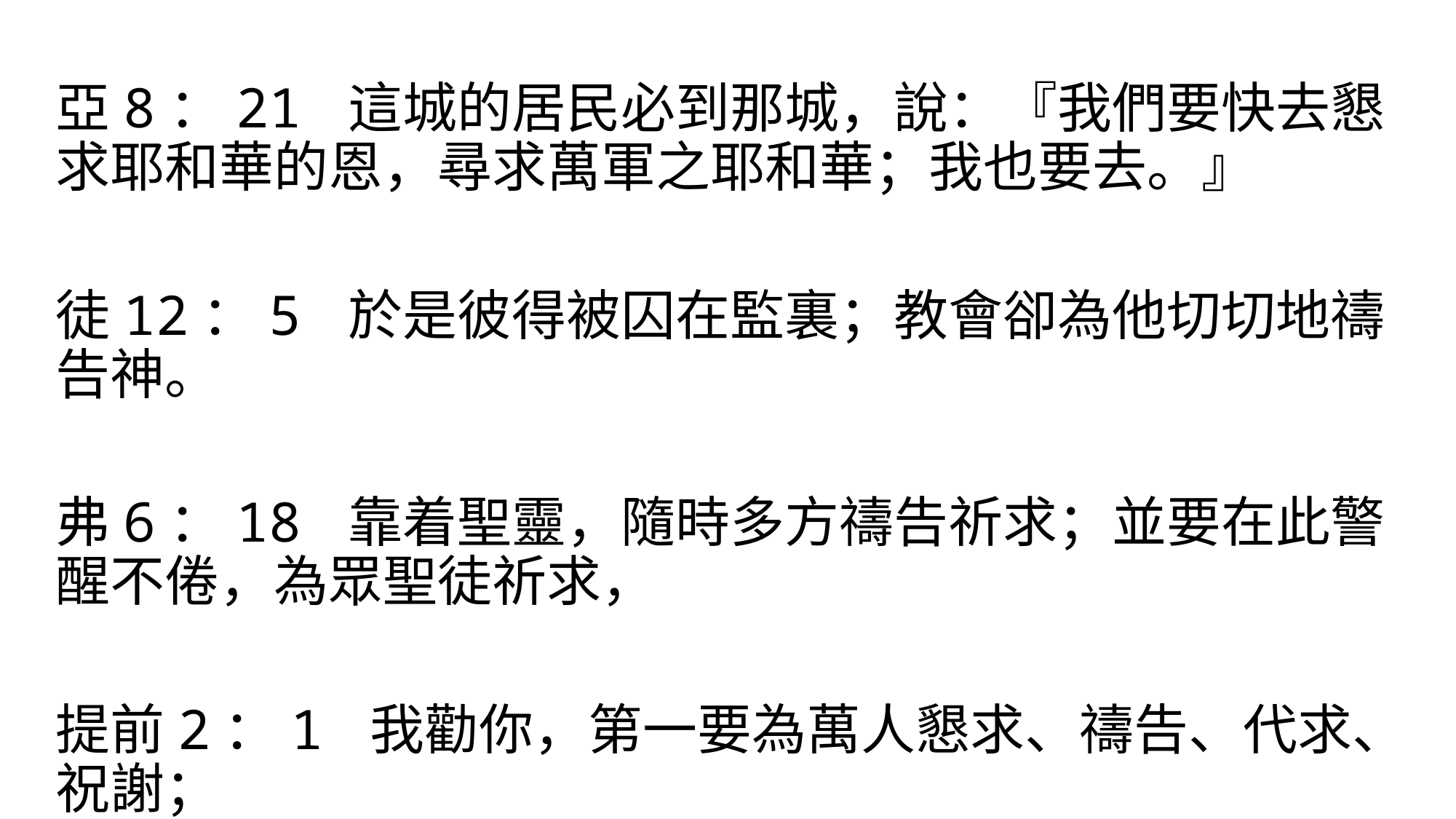

#
亞8：21 這城的居民必到那城，說：『我們要快去懇求耶和華的恩，尋求萬軍之耶和華；我也要去。』

徒12：5 於是彼得被囚在監裏；教會卻為他切切地禱告神。

弗6：18 靠着聖靈，隨時多方禱告祈求；並要在此警醒不倦，為眾聖徒祈求，

提前2：1 我勸你，第一要為萬人懇求、禱告、代求、祝謝；